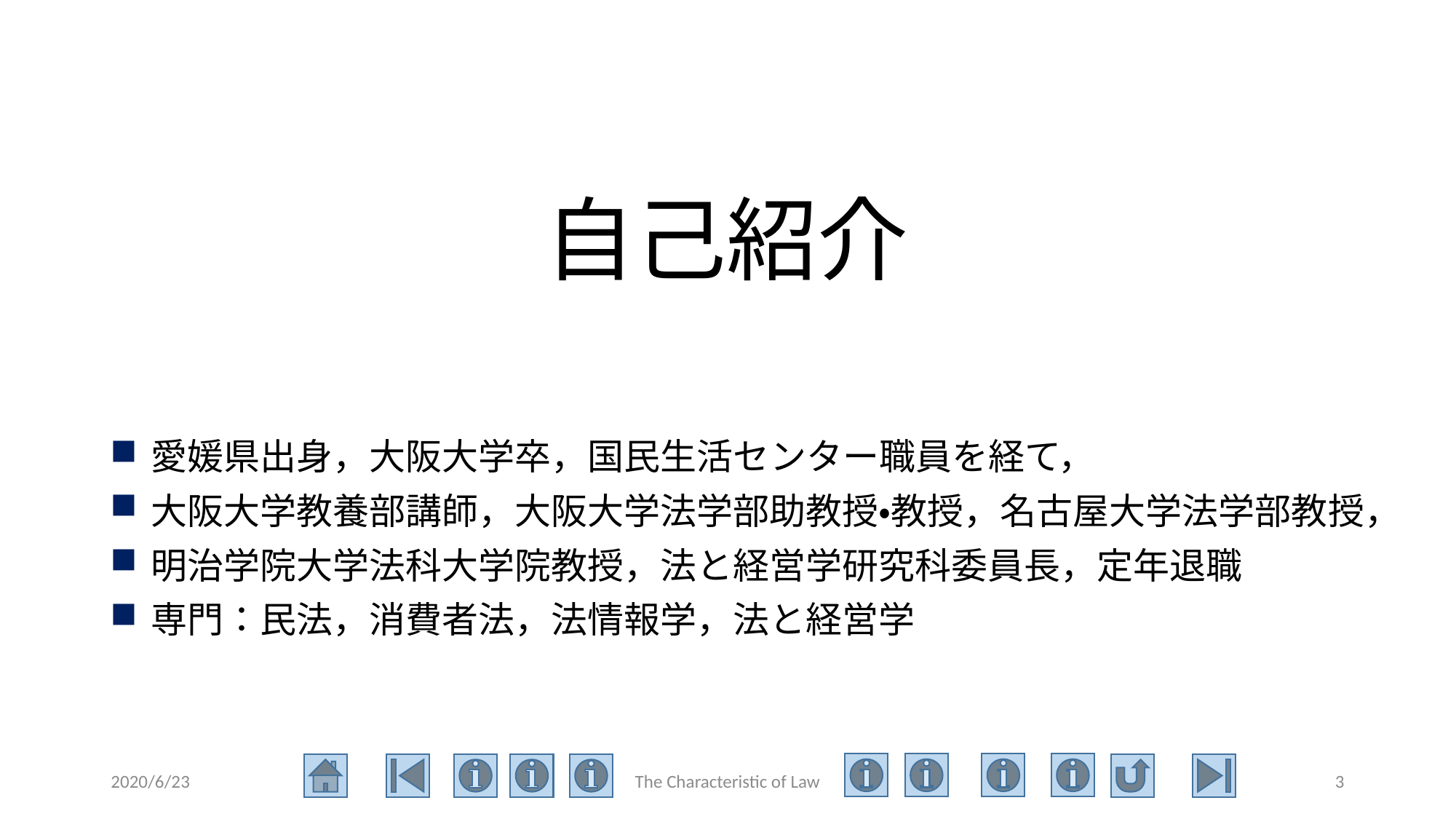

# 自己紹介
愛媛県出身，大阪大学卒，国民生活センター職員を経て，
大阪大学教養部講師，大阪大学法学部助教授・教授，名古屋大学法学部教授，
明治学院大学法科大学院教授，法と経営学研究科委員長，定年退職
専門：民法，消費者法，法情報学，法と経営学
2020/6/23
The Characteristic of Law
3